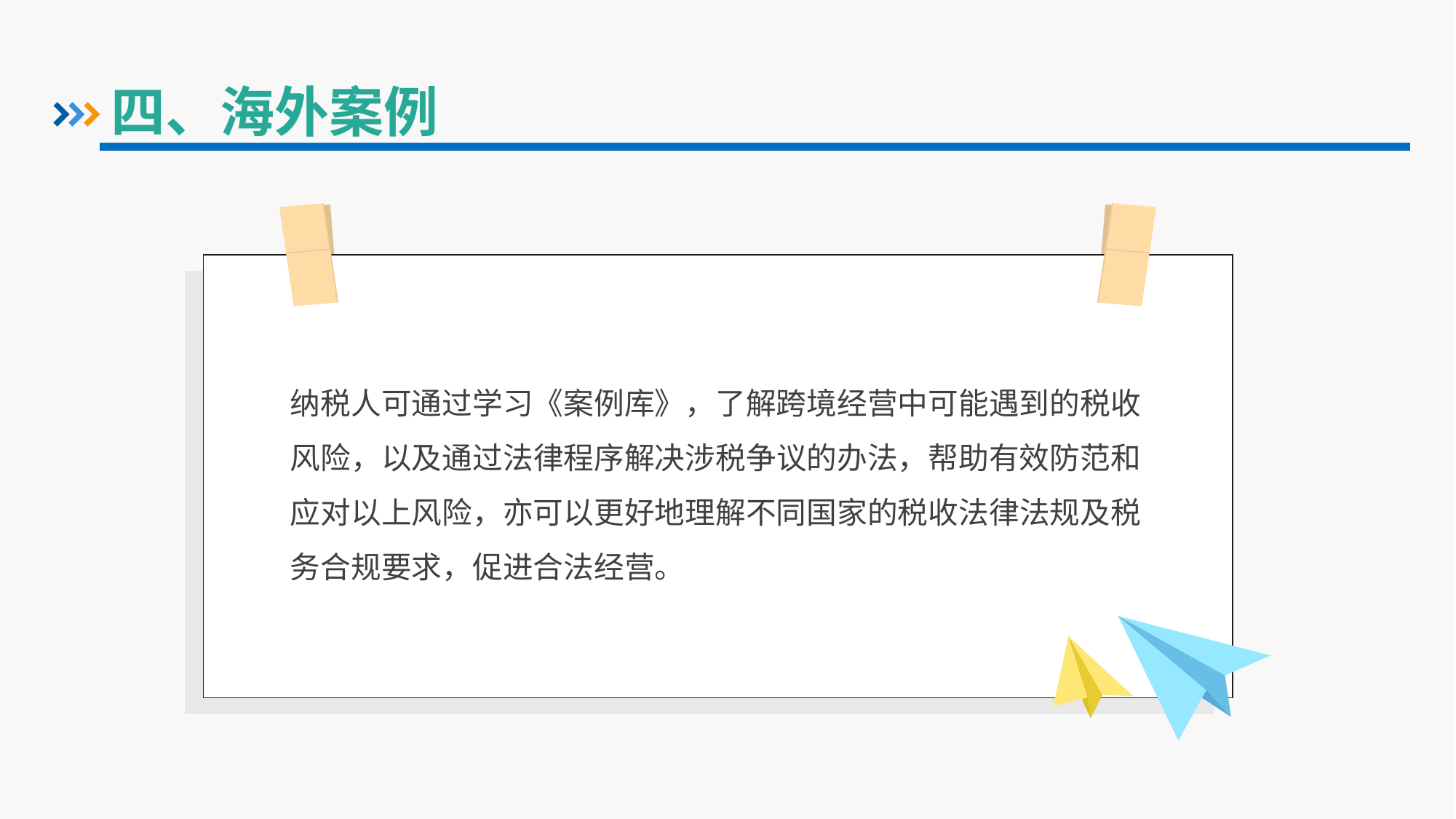

四、海外案例

纳税人可通过学习《案例库》，了解跨境经营中可能遇到的税收风险，以及通过法律程序解决涉税争议的办法，帮助有效防范和应对以上风险，亦可以更好地理解不同国家的税收法律法规及税务合规要求，促进合法经营。